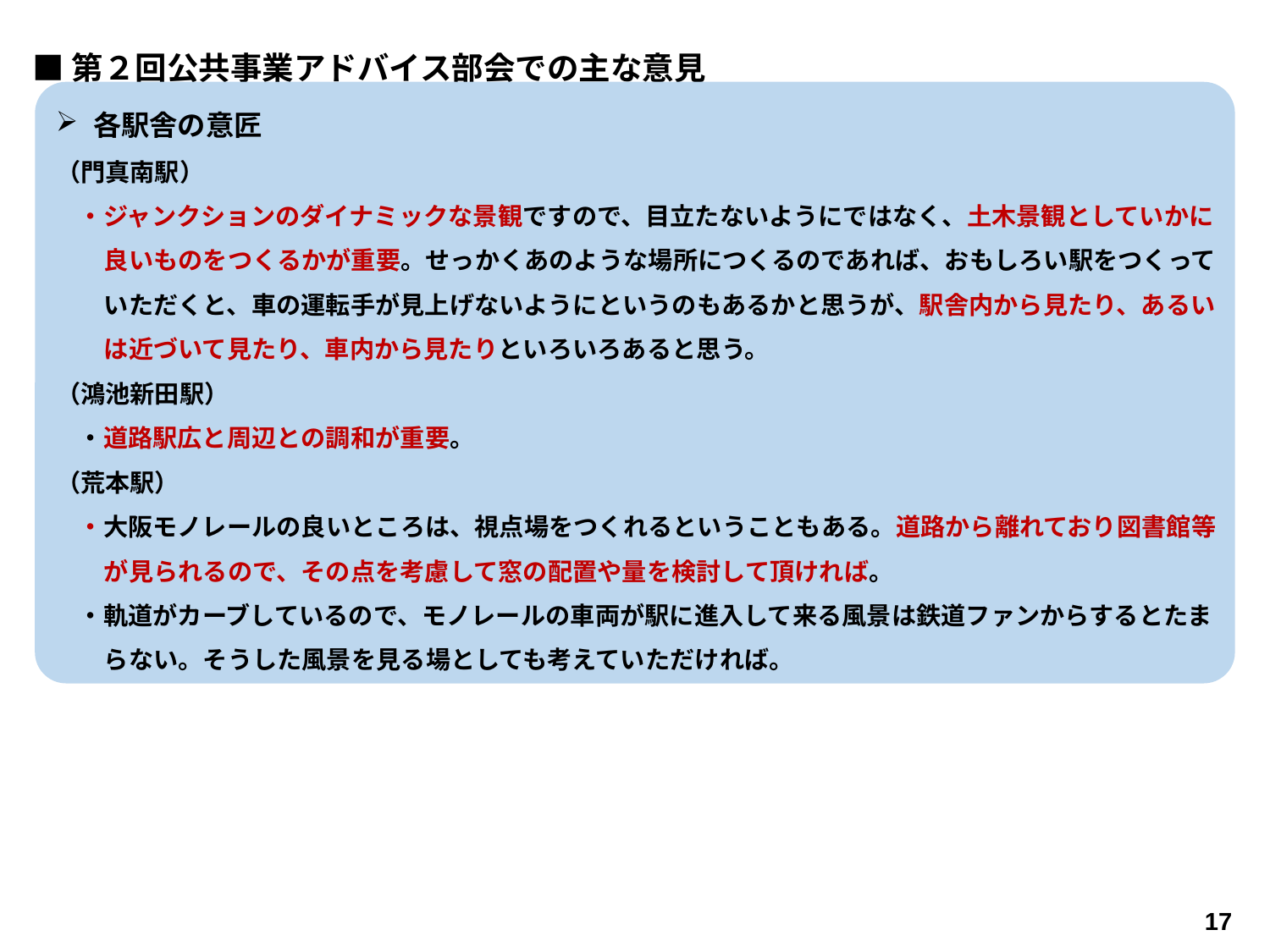

■第２回公共事業アドバイス部会での主な意見
各駅舎の意匠
（門真南駅）
・ジャンクションのダイナミックな景観ですので、目立たないようにではなく、土木景観としていかに良いものをつくるかが重要。せっかくあのような場所につくるのであれば、おもしろい駅をつくっていただくと、車の運転手が見上げないようにというのもあるかと思うが、駅舎内から見たり、あるいは近づいて見たり、車内から見たりといろいろあると思う。
（鴻池新田駅）
・道路駅広と周辺との調和が重要。
（荒本駅）
・大阪モノレールの良いところは、視点場をつくれるということもある。道路から離れており図書館等が見られるので、その点を考慮して窓の配置や量を検討して頂ければ。
・軌道がカーブしているので、モノレールの車両が駅に進入して来る風景は鉄道ファンからするとたまらない。そうした風景を見る場としても考えていただければ。
17